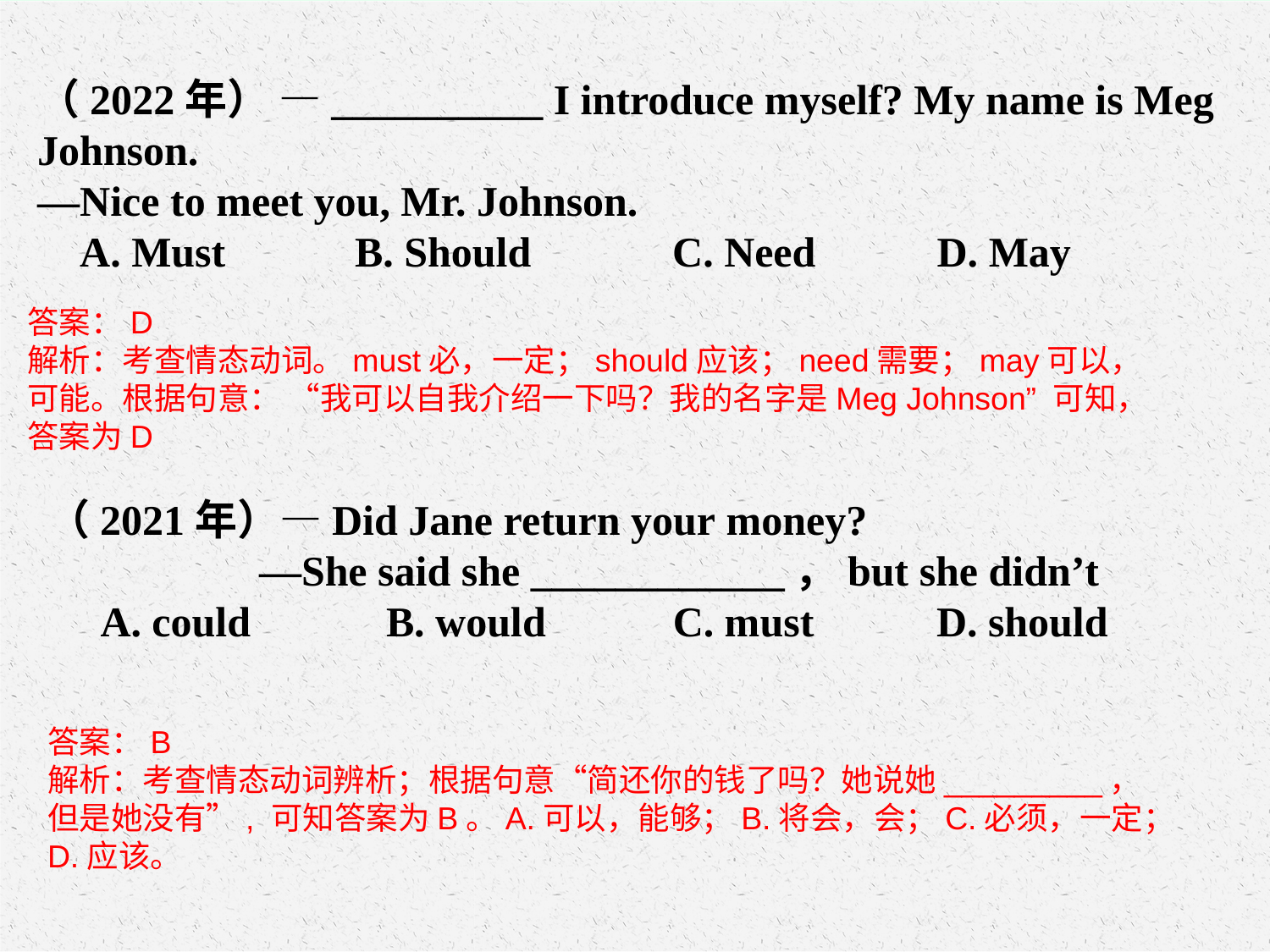

（2022年） —__________ I introduce myself? My name is Meg Johnson.
—Nice to meet you, Mr. Johnson.
    A. Must	      B. Should	            C. Need    	 D. May
答案：D
解析：考查情态动词。must必，一定；should应该；need需要；may可以，可能。根据句意： “我可以自我介绍一下吗？我的名字是Meg Johnson” 可知，答案为D
（2021年）—Did Jane return your money?
                    —She said she ____________，but she didn’t
     A. could	        B. would            C. must	D. should
答案：B
解析：考查情态动词辨析；根据句意“简还你的钱了吗？她说她_________，但是她没有”, 可知答案为B。A.可以，能够；B.将会，会；C.必须，一定；D.应该。